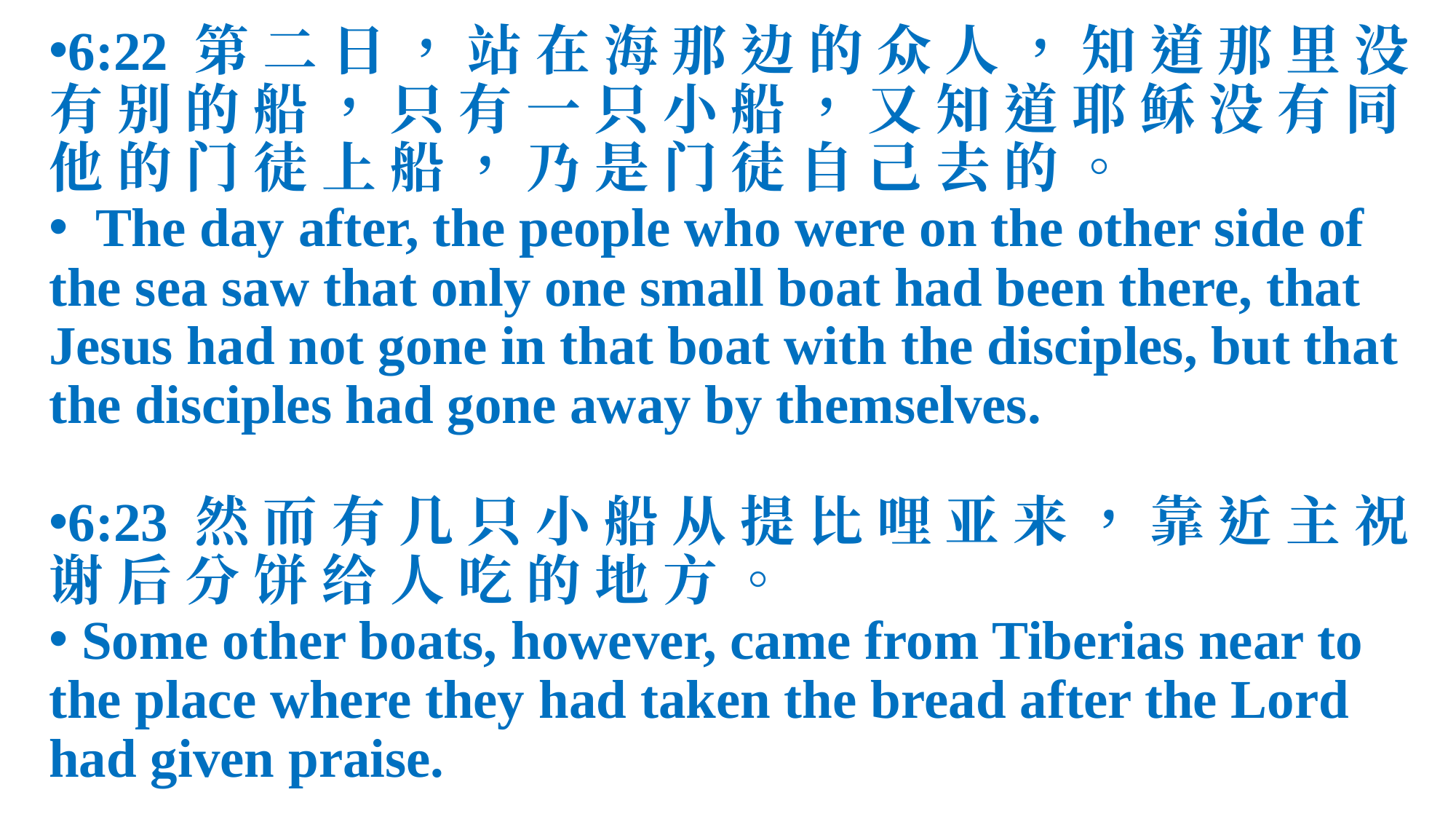

6:22 第 二 日 ， 站 在 海 那 边 的 众 人 ， 知 道 那 里 没 有 别 的 船 ， 只 有 一 只 小 船 ， 又 知 道 耶 稣 没 有 同 他 的 门 徒 上 船 ， 乃 是 门 徒 自 己 去 的 。
  The day after, the people who were on the other side of the sea saw that only one small boat had been there, that Jesus had not gone in that boat with the disciples, but that the disciples had gone away by themselves.

6:23 然 而 有 几 只 小 船 从 提 比 哩 亚 来 ， 靠 近 主 祝 谢 后 分 饼 给 人 吃 的 地 方 。
 Some other boats, however, came from Tiberias near to the place where they had taken the bread after the Lord had given praise.